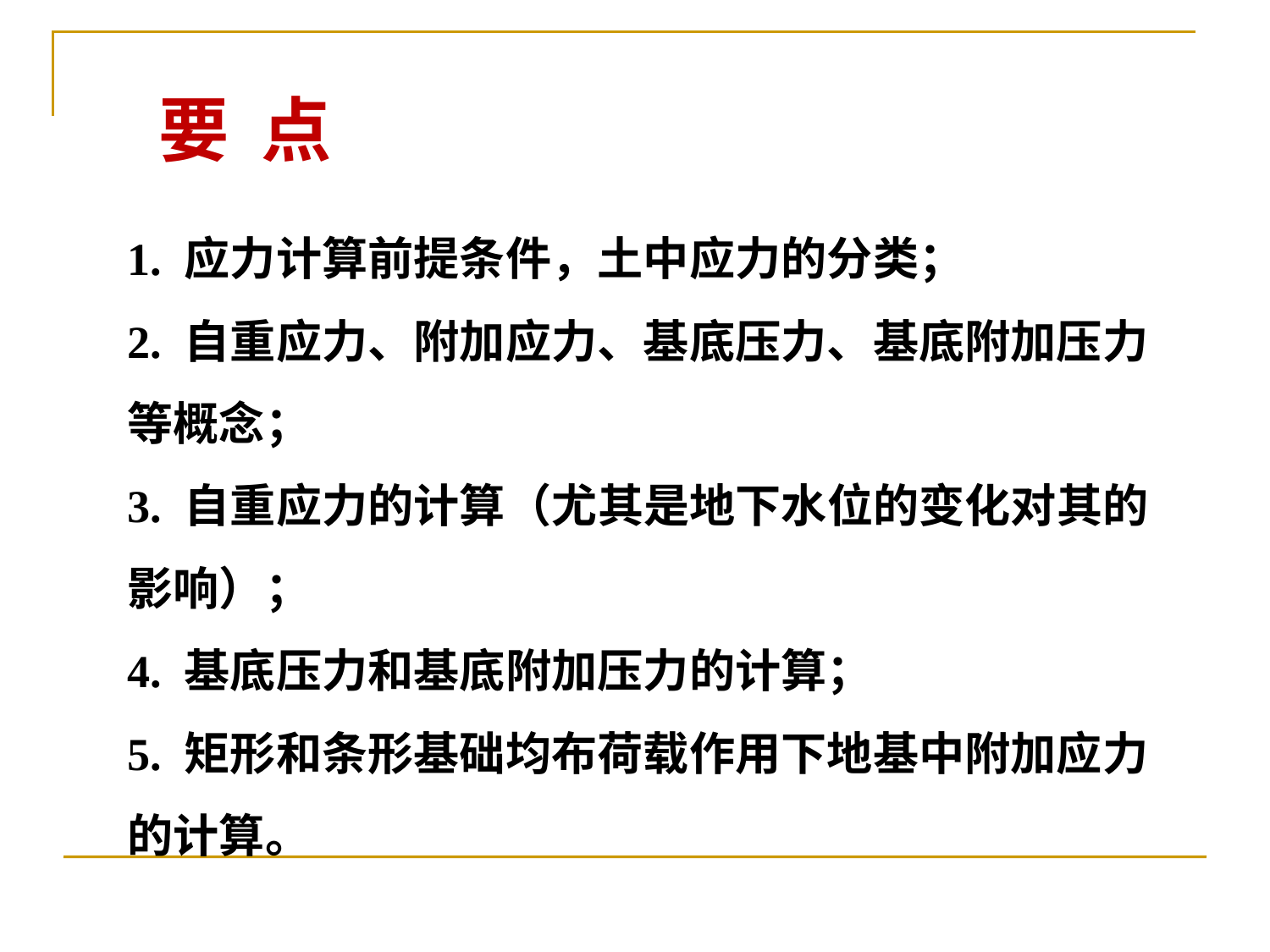

要  点
1. 应力计算前提条件，土中应力的分类；
2. 自重应力、附加应力、基底压力、基底附加压力等概念；
3. 自重应力的计算（尤其是地下水位的变化对其的影响）；
4. 基底压力和基底附加压力的计算；
5. 矩形和条形基础均布荷载作用下地基中附加应力的计算。